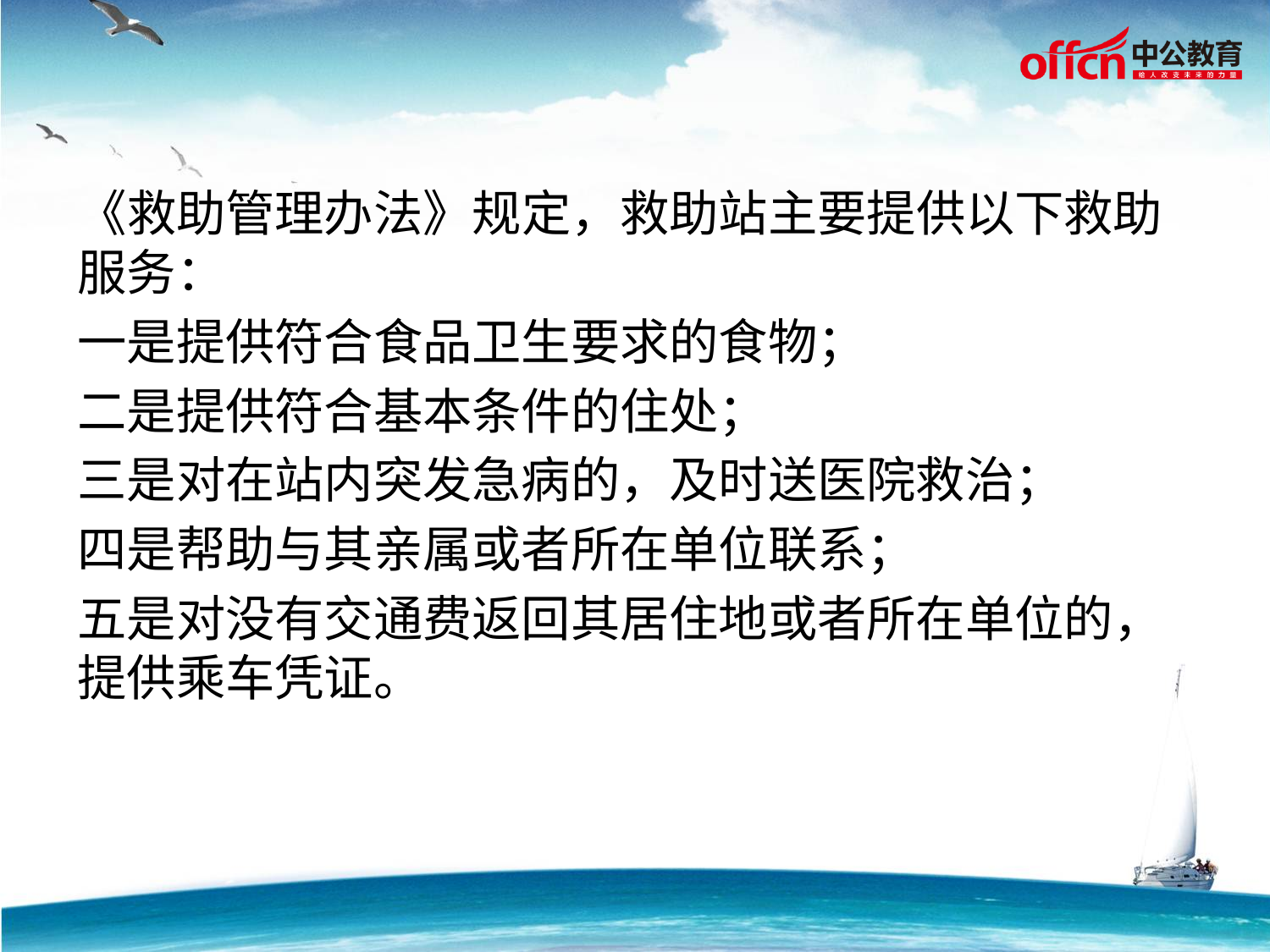

《救助管理办法》规定，救助站主要提供以下救助服务：
一是提供符合食品卫生要求的食物；
二是提供符合基本条件的住处；
三是对在站内突发急病的，及时送医院救治；
四是帮助与其亲属或者所在单位联系；
五是对没有交通费返回其居住地或者所在单位的，提供乘车凭证。